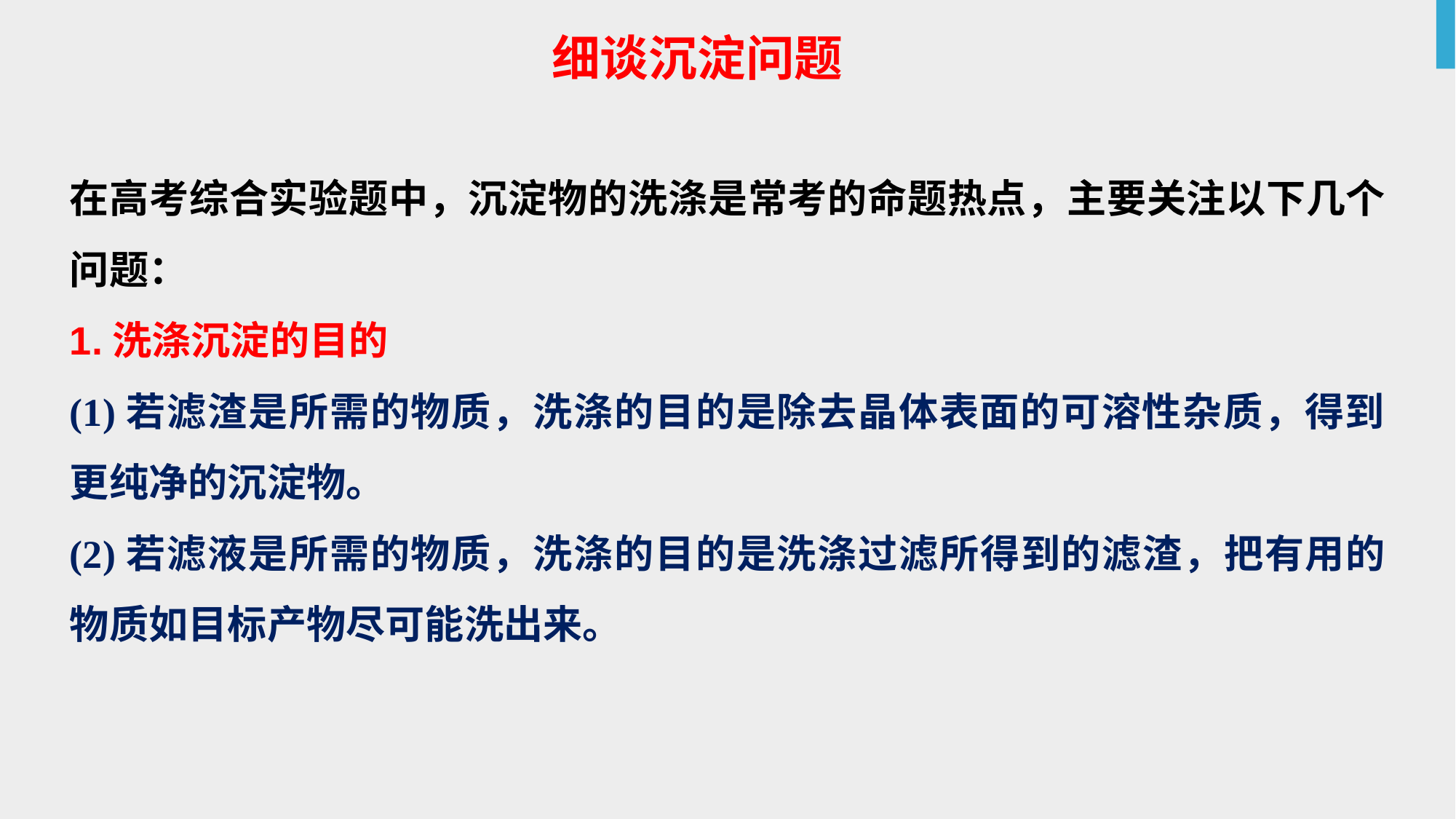

细谈沉淀问题
在高考综合实验题中，沉淀物的洗涤是常考的命题热点，主要关注以下几个问题：
1.洗涤沉淀的目的
(1)若滤渣是所需的物质，洗涤的目的是除去晶体表面的可溶性杂质，得到更纯净的沉淀物。
(2)若滤液是所需的物质，洗涤的目的是洗涤过滤所得到的滤渣，把有用的物质如目标产物尽可能洗出来。